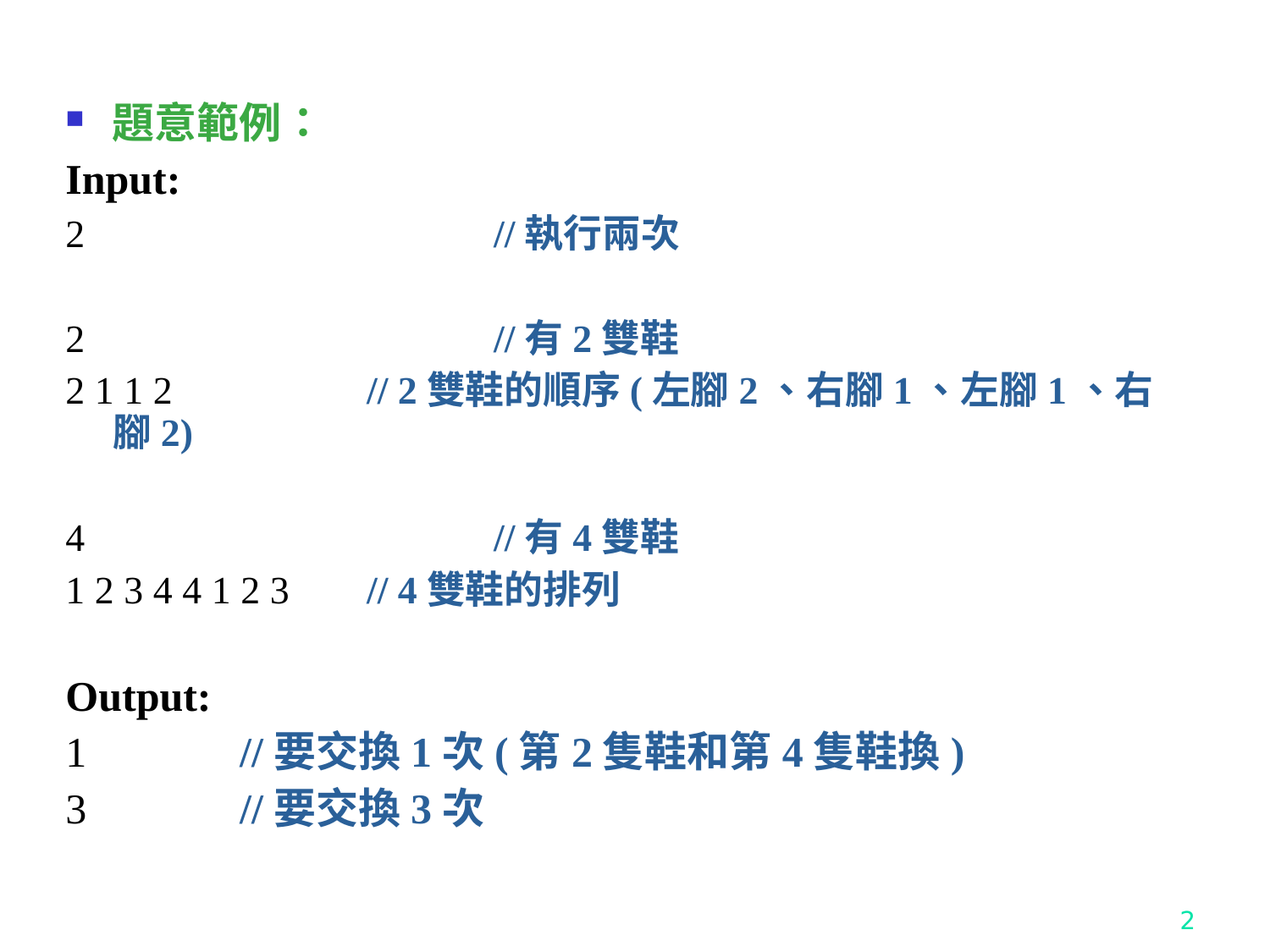

題意範例：
Input:
2				//執行兩次

2 				//有2雙鞋
2 1 1 2		// 2雙鞋的順序(左腳2、右腳1、左腳1、右腳2)

4 				//有4雙鞋
1 2 3 4 4 1 2 3 	// 4雙鞋的排列

Output:
1		//要交換1次(第2隻鞋和第4隻鞋換)
3		//要交換3次
2